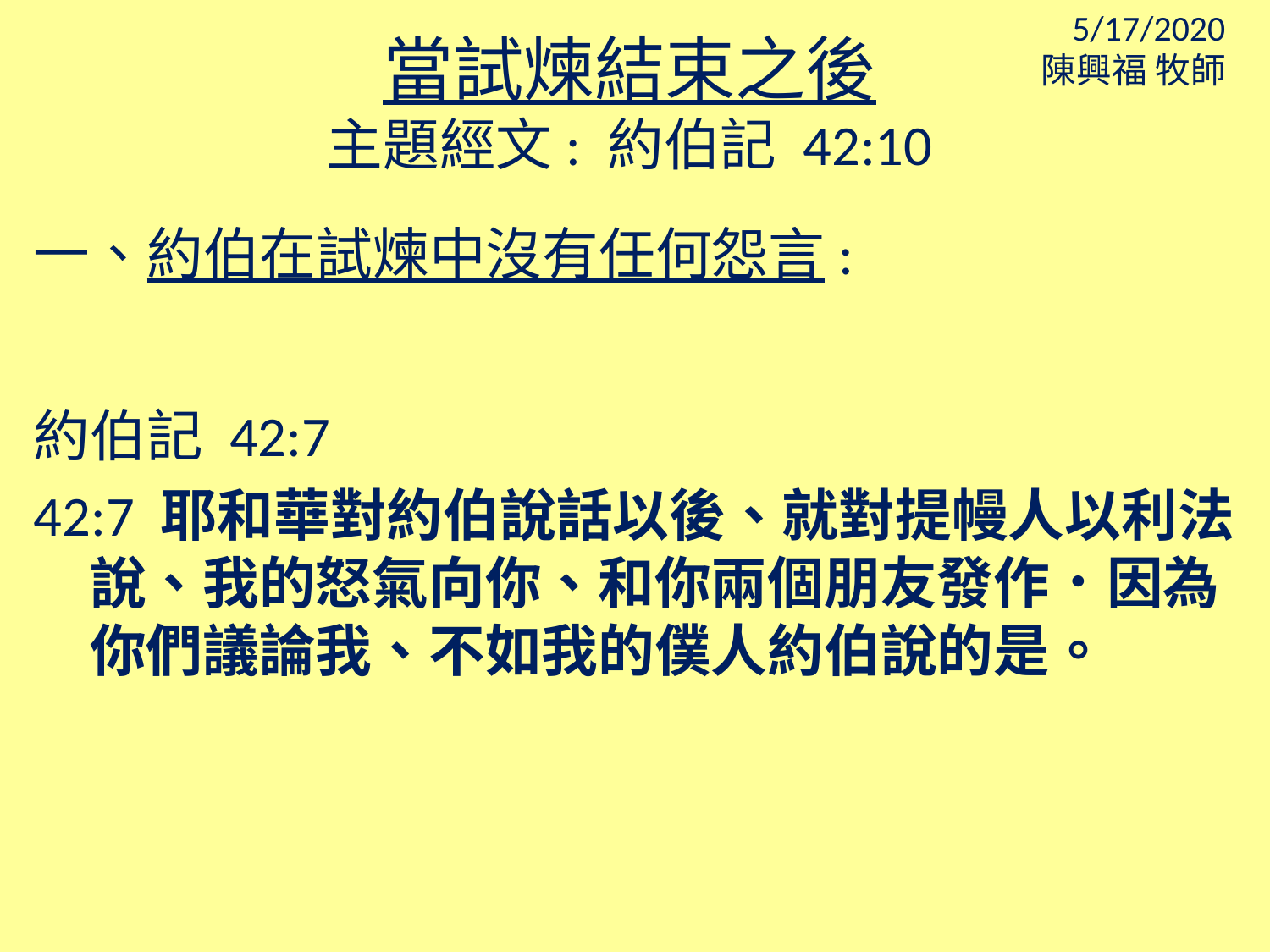

5/17/2020
陳興福 牧師
當試煉結束之後
主題經文: 約伯記 42:10
一、約伯在試煉中沒有任何怨言:

約伯記 42:7
42:7 耶和華對約伯說話以後、就對提幔人以利法說、我的怒氣向你、和你兩個朋友發作．因為你們議論我、不如我的僕人約伯說的是。